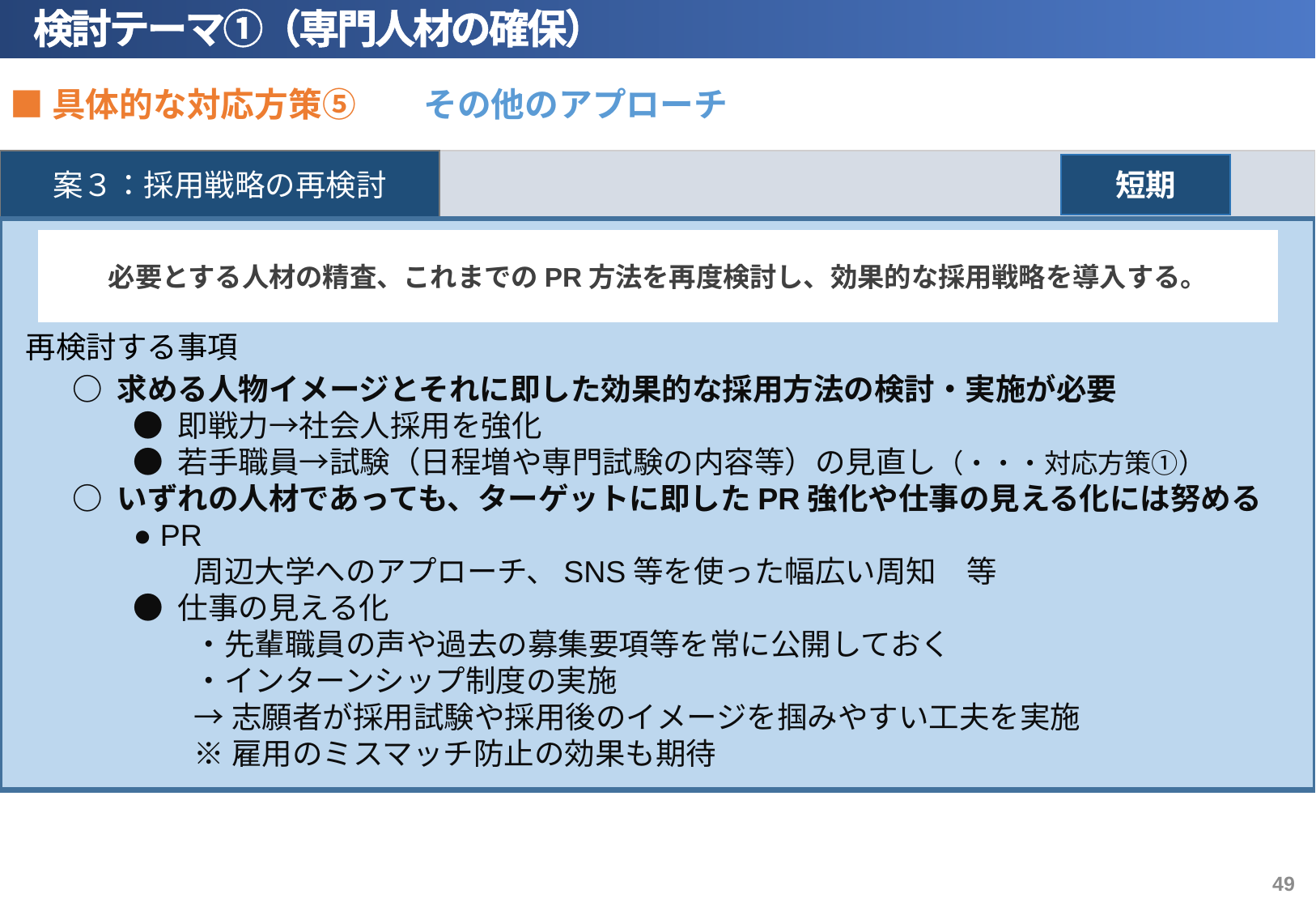

検討テーマ①（専門人材の確保）

■具体的な対応方策⑤　　その他のアプローチ

案３：採用戦略の再検討

○ 求める人物イメージとそれに即した効果的な採用方法の検討・実施が必要
● 即戦力→社会人採用を強化
● 若手職員→試験（日程増や専門試験の内容等）の見直し（・・・対応方策①）
○ いずれの人材であっても、ターゲットに即したPR強化や仕事の見える化には努める
● PR
周辺大学へのアプローチ、SNS等を使った幅広い周知　等
● 仕事の見える化
・先輩職員の声や過去の募集要項等を常に公開しておく
・インターンシップ制度の実施
→志願者が採用試験や採用後のイメージを掴みやすい工夫を実施
※雇用のミスマッチ防止の効果も期待

必要とする人材の精査、これまでのPR方法を再度検討し、効果的な採用戦略を導入する。
再検討する事項
短期
49